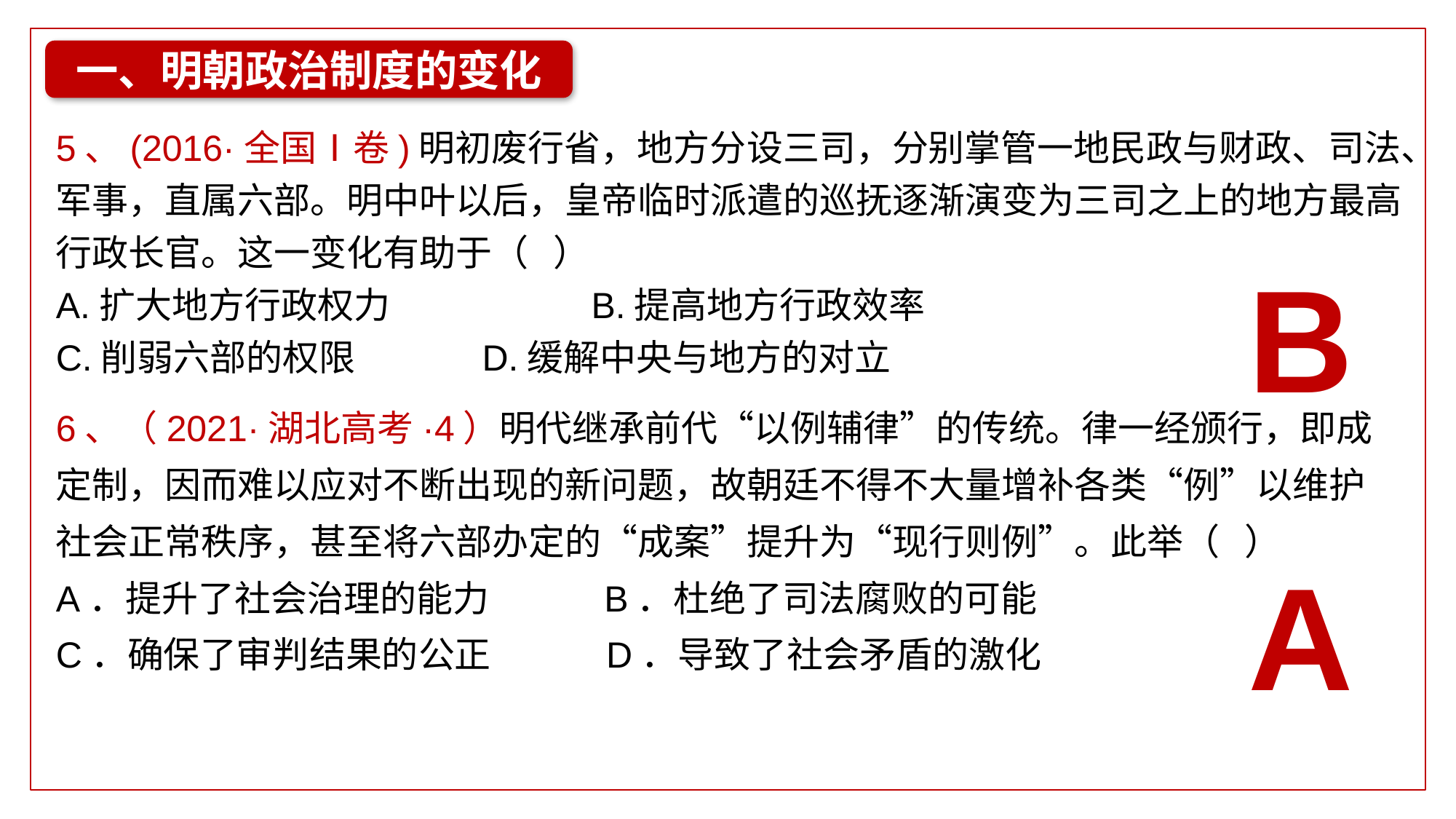

一、明朝政治制度的变化
5、(2016·全国Ⅰ卷)明初废行省，地方分设三司，分别掌管一地民政与财政、司法、军事，直属六部。明中叶以后，皇帝临时派遣的巡抚逐渐演变为三司之上的地方最高行政长官。这一变化有助于（   ）
A.扩大地方行政权力  	           B.提高地方行政效率
C.削弱六部的权限  	           D.缓解中央与地方的对立
B
6、（2021·湖北高考·4）明代继承前代“以例辅律”的传统。律一经颁行，即成定制，因而难以应对不断出现的新问题，故朝廷不得不大量增补各类“例”以维护社会正常秩序，甚至将六部办定的“成案”提升为“现行则例”。此举（   ）
A．提升了社会治理的能力             B．杜绝了司法腐败的可能
C．确保了审判结果的公正             D．导致了社会矛盾的激化
A